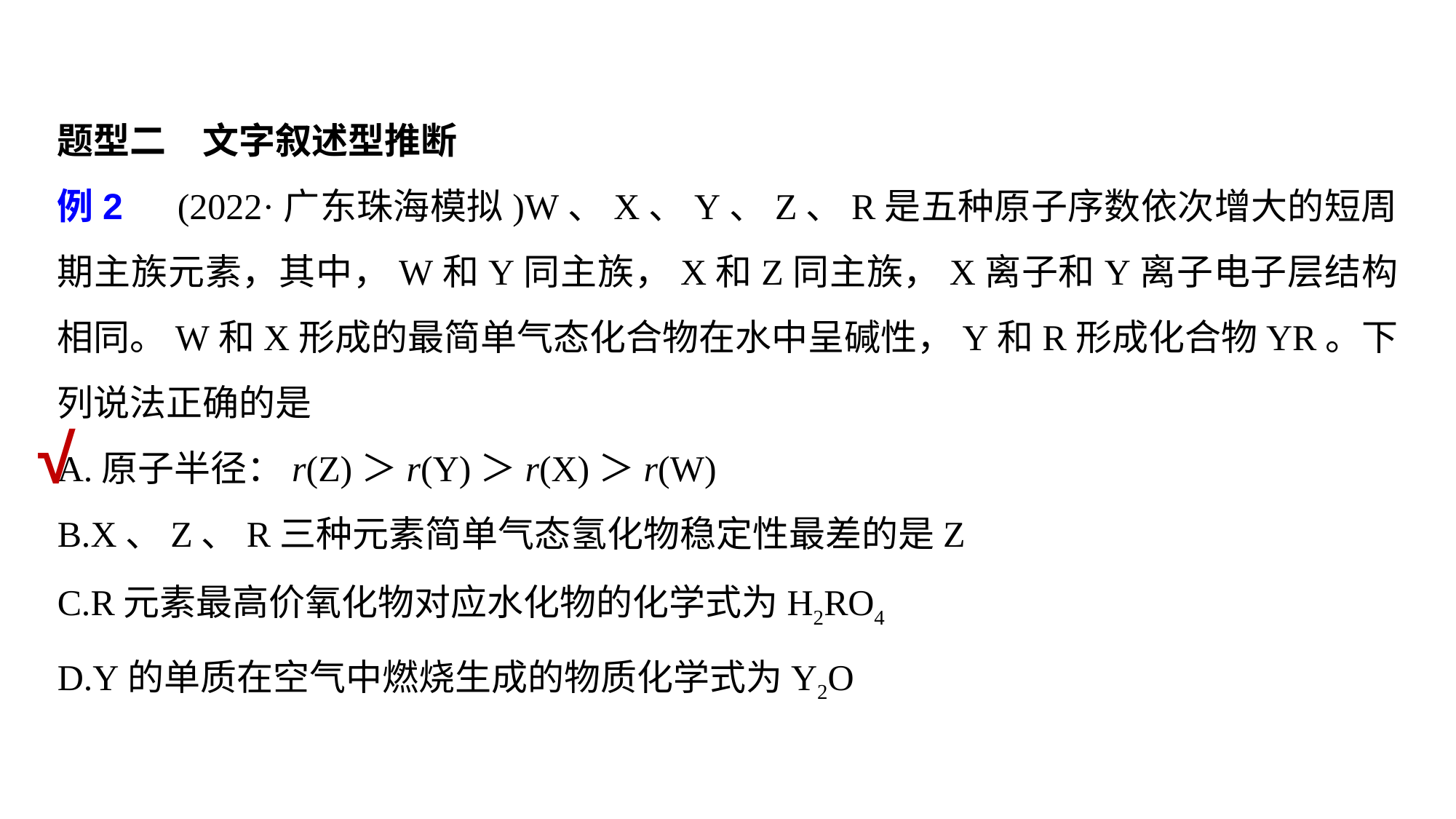

题型二　文字叙述型推断
例2　(2022·广东珠海模拟)W、X、Y、Z、R是五种原子序数依次增大的短周期主族元素，其中，W和Y同主族，X和Z同主族，X离子和Y离子电子层结构相同。W和X形成的最简单气态化合物在水中呈碱性，Y和R形成化合物YR。下列说法正确的是
A.原子半径：r(Z)＞r(Y)＞r(X)＞r(W)
B.X、Z、R三种元素简单气态氢化物稳定性最差的是Z
C.R元素最高价氧化物对应水化物的化学式为H2RO4
D.Y的单质在空气中燃烧生成的物质化学式为Y2O
√